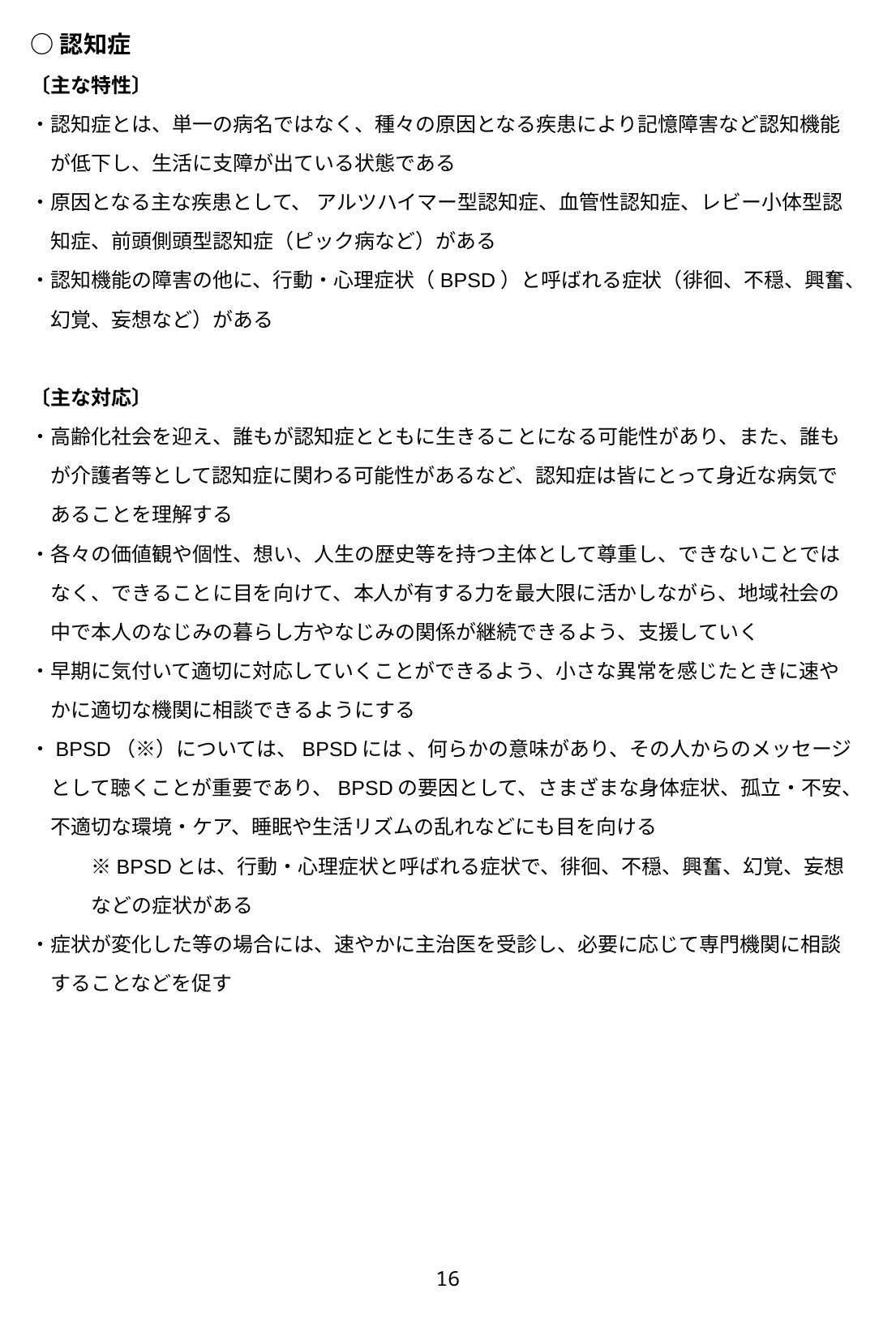

○認知症
〔主な特性〕
・認知症とは、単一の病名ではなく、種々の原因となる疾患により記憶障害など認知機能
　が低下し、生活に支障が出ている状態である
・原因となる主な疾患として、 アルツハイマー型認知症、血管性認知症、レビー小体型認
　知症、前頭側頭型認知症（ピック病など）がある
・認知機能の障害の他に、行動・心理症状（BPSD）と呼ばれる症状（徘徊、不穏、興奮、
　幻覚、妄想など）がある

〔主な対応〕
・高齢化社会を迎え、誰もが認知症とともに生きることになる可能性があり、また、誰も
　が介護者等として認知症に関わる可能性があるなど、認知症は皆にとって身近な病気で
　あることを理解する
・各々の価値観や個性、想い、人生の歴史等を持つ主体として尊重し、できないことでは
　なく、できることに目を向けて、本人が有する力を最大限に活かしながら、地域社会の
　中で本人のなじみの暮らし方やなじみの関係が継続できるよう、支援していく
・早期に気付いて適切に対応していくことができるよう、小さな異常を感じたときに速や
　かに適切な機関に相談できるようにする
・BPSD（※）については、BPSDには 、何らかの意味があり、その人からのメッセージ
　として聴くことが重要であり、BPSDの要因として、さまざまな身体症状、孤立・不安、
　不適切な環境・ケア、睡眠や生活リズムの乱れなどにも目を向ける
　　　※BPSDとは、行動・心理症状と呼ばれる症状で、徘徊、不穏、興奮、幻覚、妄想
　　　などの症状がある
・症状が変化した等の場合には、速やかに主治医を受診し、必要に応じて専門機関に相談
　することなどを促す

16